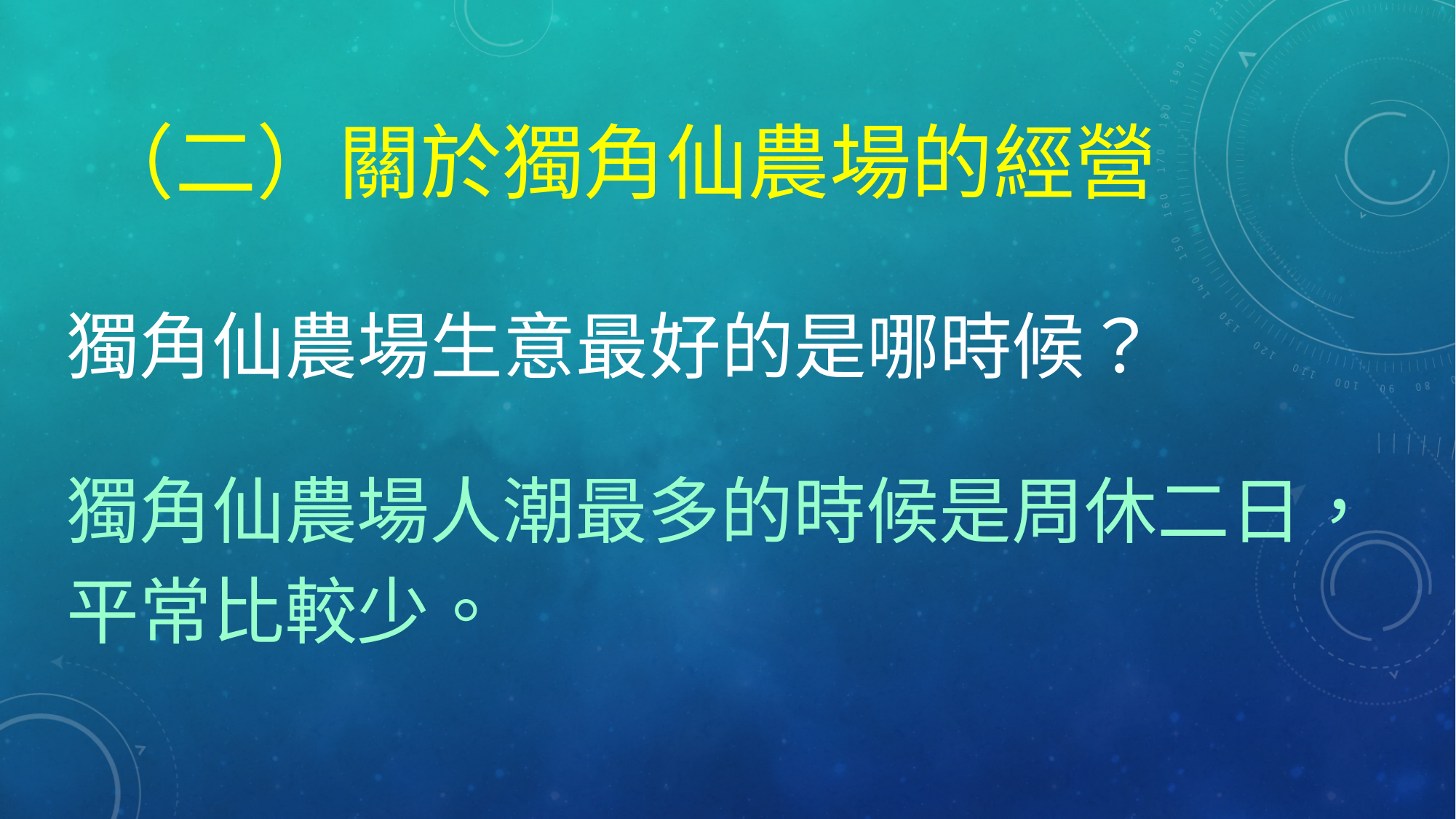

# （二）關於獨角仙農場的經營
獨角仙農場生意最好的是哪時候？
獨角仙農場人潮最多的時候是周休二日，平常比較少。